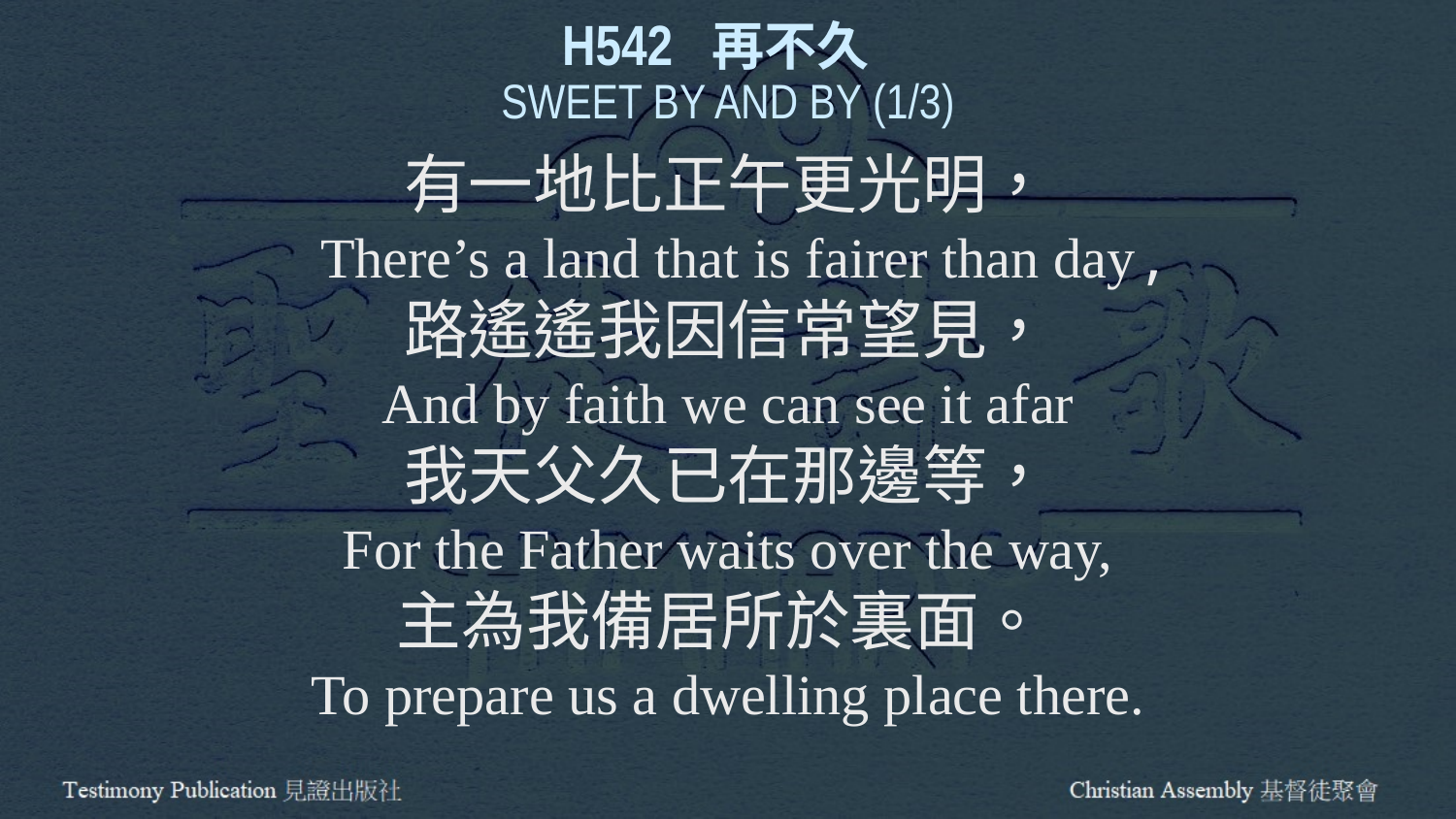

H542  再不久
SWEET BY AND BY (1/3)
有一地比正午更光明，
 There’s a land that is fairer than day,
路遙遙我因信常望見，
 And by faith we can see it afar
我天父久已在那邊等，
For the Father waits over the way,
主為我備居所於裏面。
To prepare us a dwelling place there.